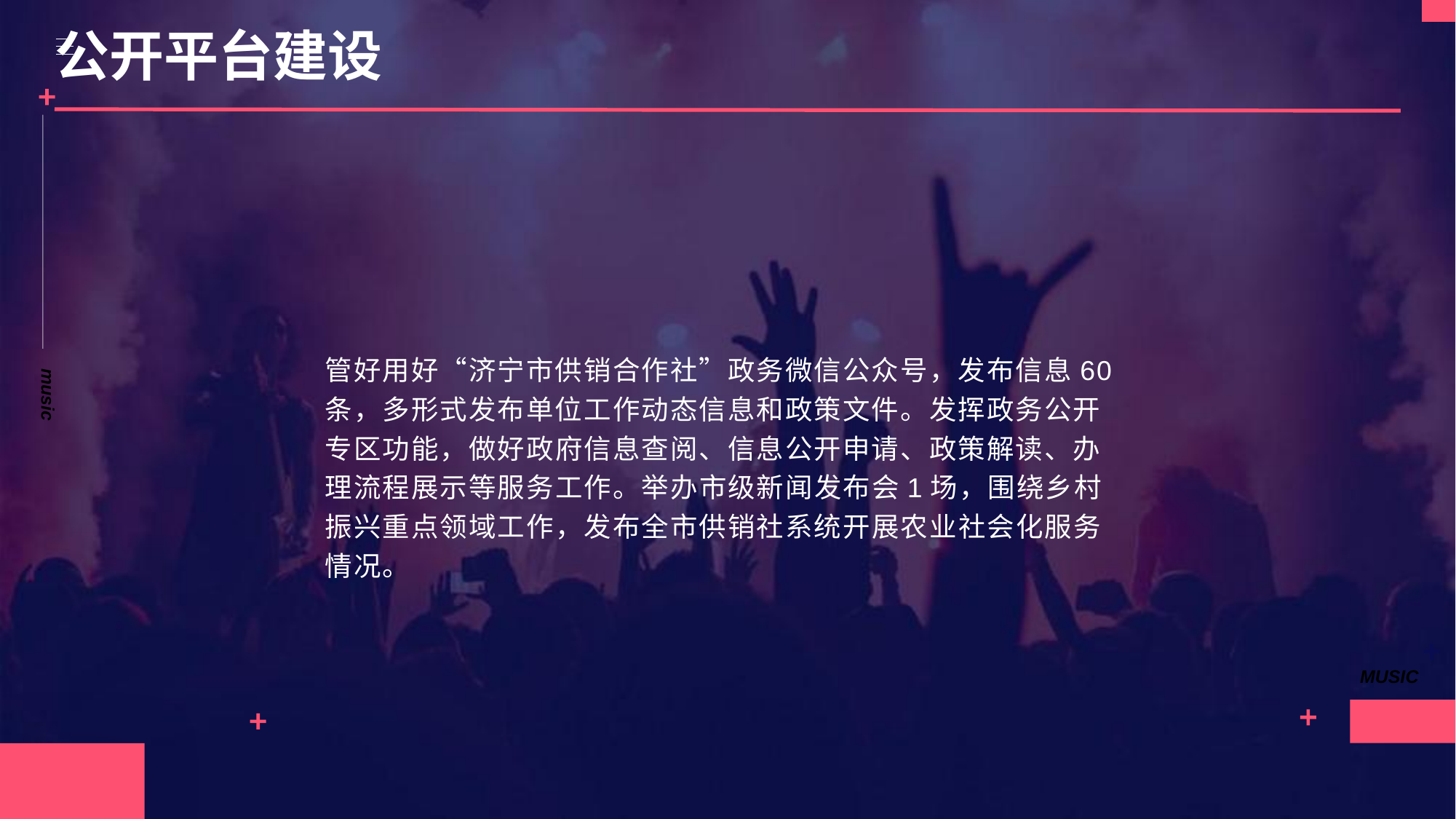

公开平台建设

music
管好用好“济宁市供销合作社”政务微信公众号，发布信息60条，多形式发布单位工作动态信息和政策文件。发挥政务公开专区功能，做好政府信息查阅、信息公开申请、政策解读、办理流程展示等服务工作。举办市级新闻发布会1场，围绕乡村振兴重点领域工作，发布全市供销社系统开展农业社会化服务情况。

MUSIC